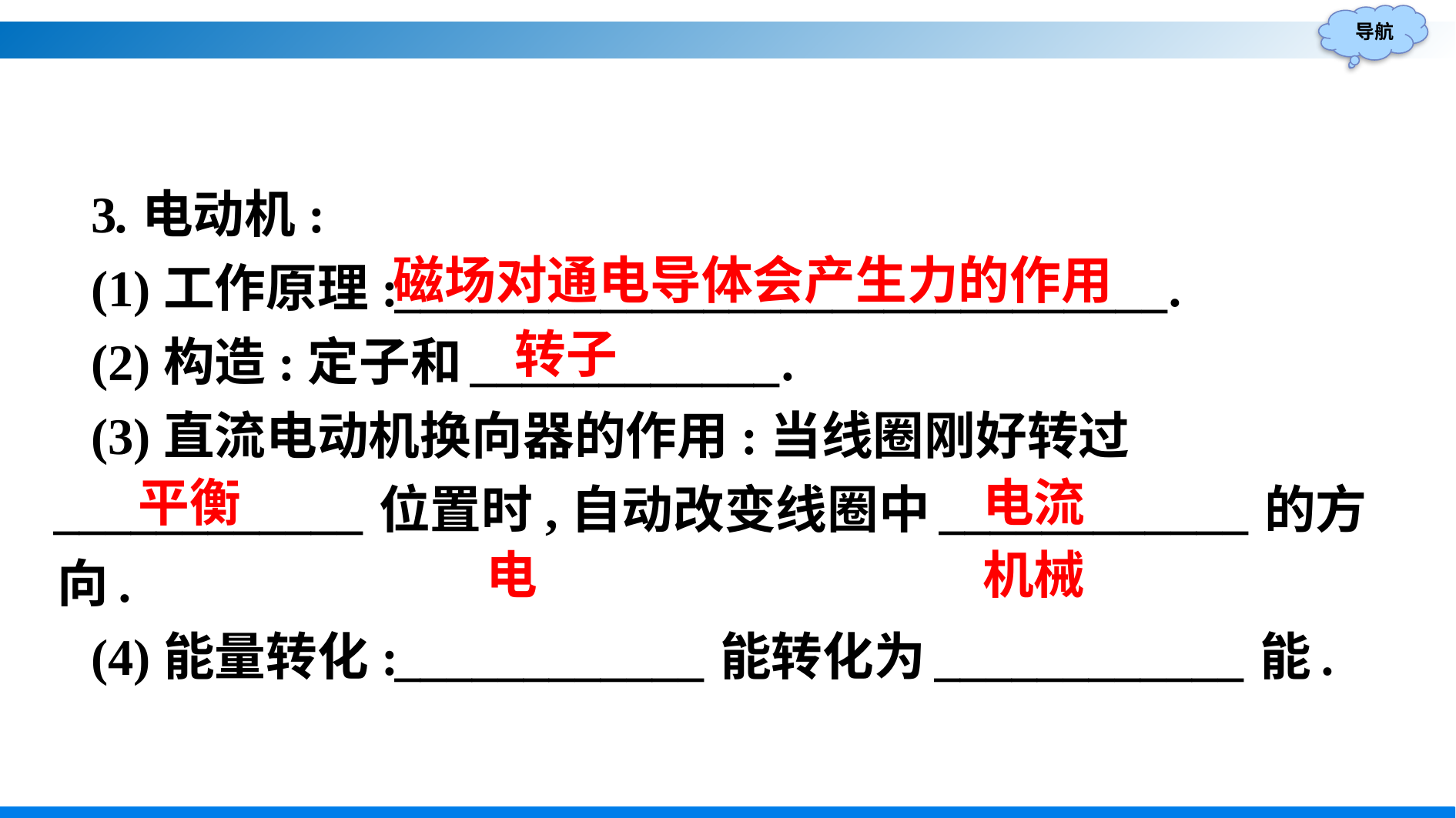

3.电动机:
(1)工作原理:______________________________.
(2)构造:定子和____________.
(3)直流电动机换向器的作用:当线圈刚好转过____________位置时,自动改变线圈中____________的方向.
(4)能量转化:____________能转化为____________能.
磁场对通电导体会产生力的作用
转子
电流
平衡
机械
电